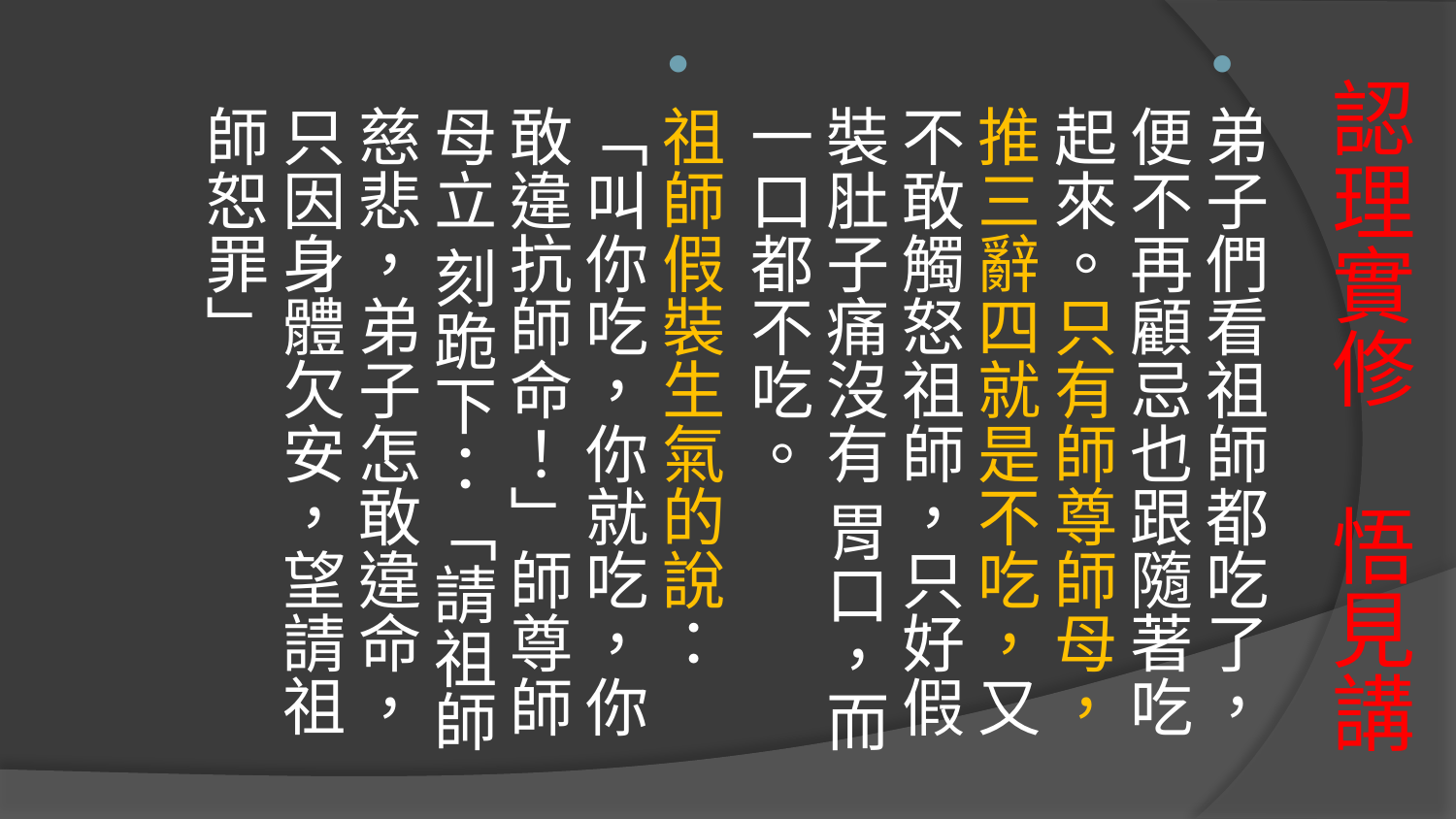

弟子們看祖師都吃了，便不再顧忌也跟隨著吃起來。只有師尊師母，推三辭四就是不吃，又不敢觸怒祖師，只好假裝肚子痛沒有 胃口，而一口都不吃。
祖師假裝生氣的說：「叫你吃，你就吃，你敢違抗師命！」師尊師母立 刻跪下：「請祖師慈悲，弟子怎敢違命，只因身體欠安，望請祖師恕罪」

# 認理實修     悟見講